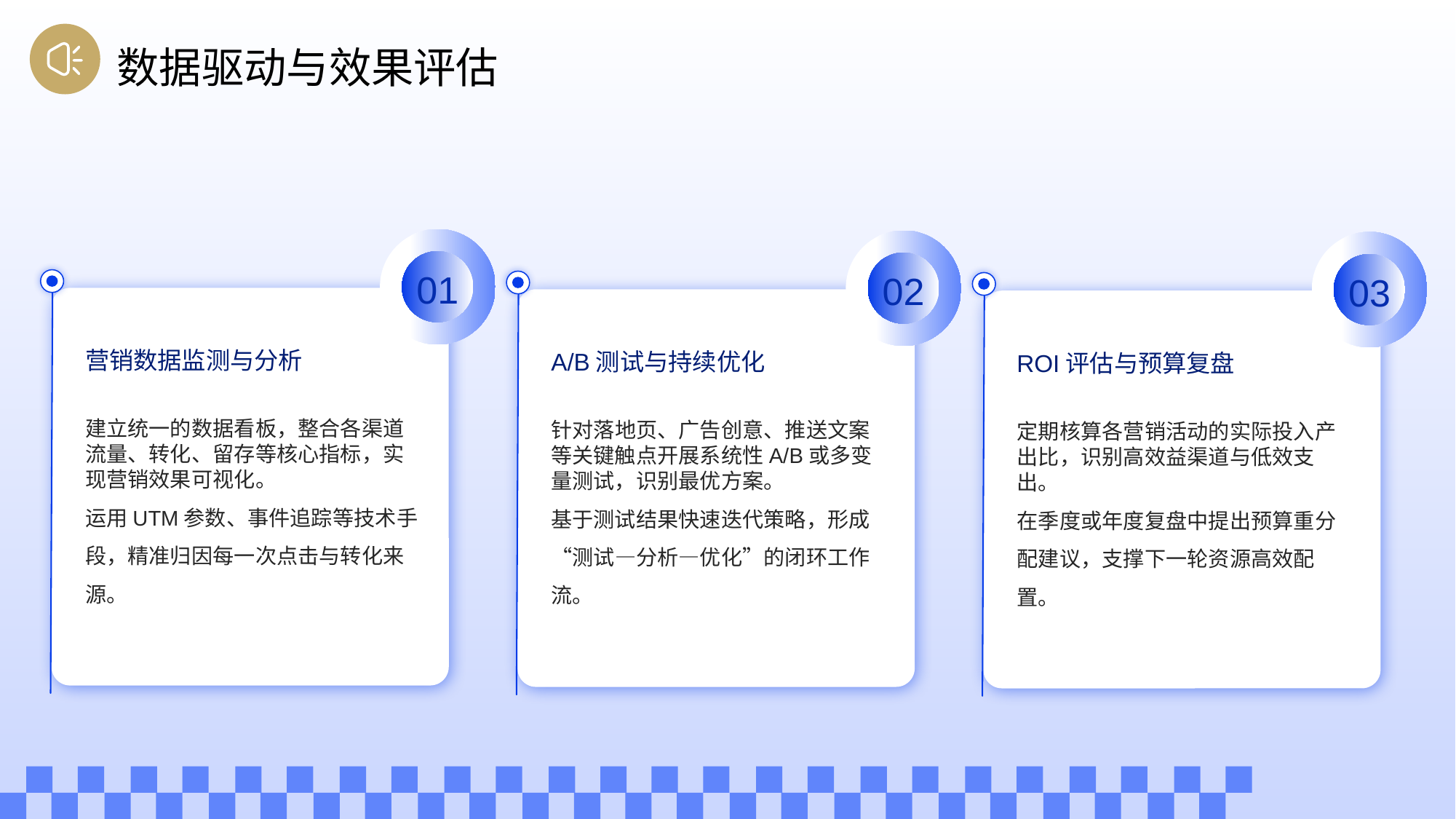

数据驱动与效果评估

01
02

03

营销数据监测与分析
A/B测试与持续优化
ROI评估与预算复盘
建立统一的数据看板，整合各渠道流量、转化、留存等核心指标，实现营销效果可视化。
运用UTM参数、事件追踪等技术手段，精准归因每一次点击与转化来源。
针对落地页、广告创意、推送文案等关键触点开展系统性A/B或多变量测试，识别最优方案。
基于测试结果快速迭代策略，形成“测试—分析—优化”的闭环工作流。
定期核算各营销活动的实际投入产出比，识别高效益渠道与低效支出。
在季度或年度复盘中提出预算重分配建议，支撑下一轮资源高效配置。